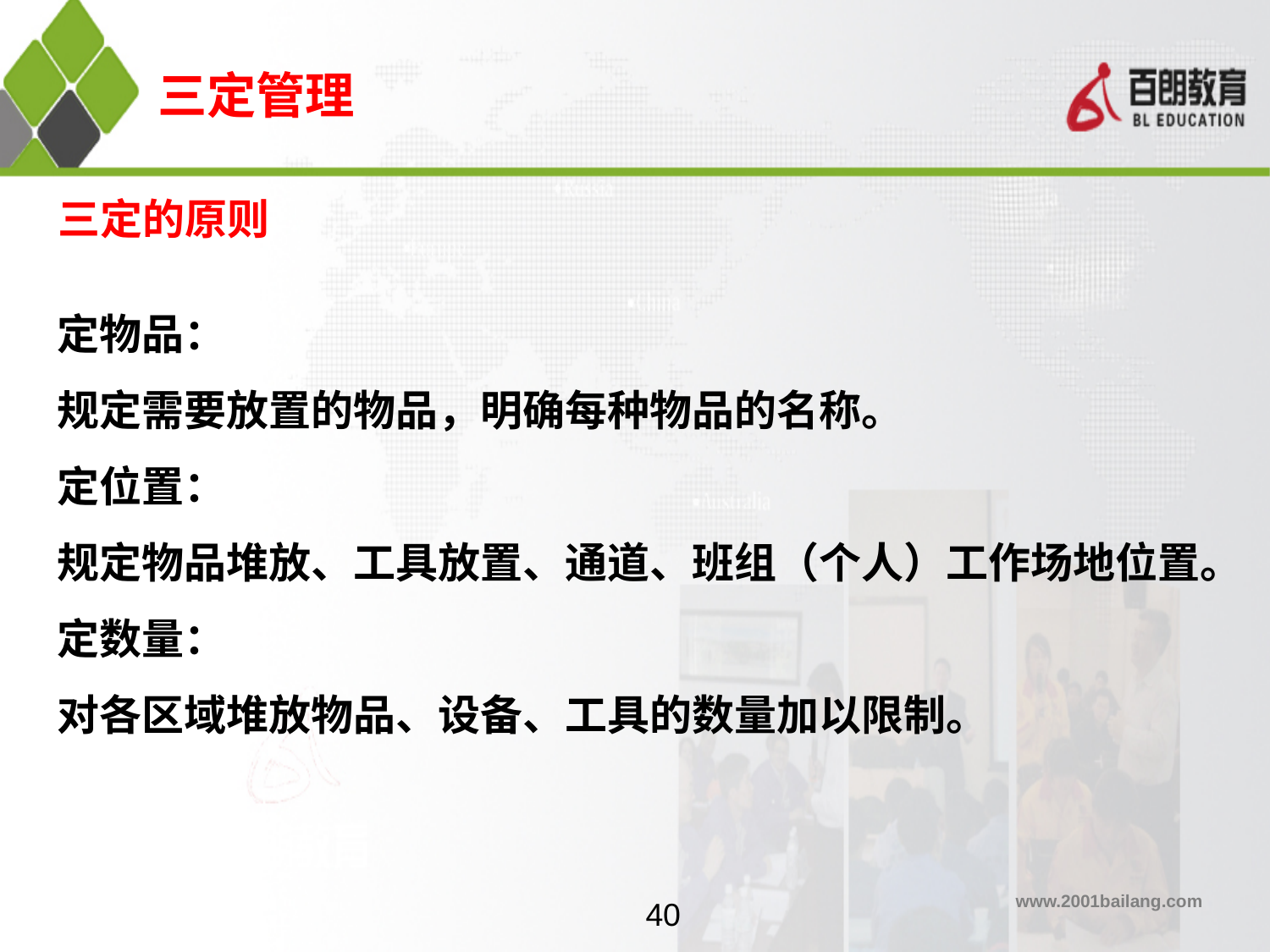

三定管理
三定的原则
定物品：
规定需要放置的物品，明确每种物品的名称。
定位置：
规定物品堆放、工具放置、通道、班组（个人）工作场地位置。
定数量：
对各区域堆放物品、设备、工具的数量加以限制。
40